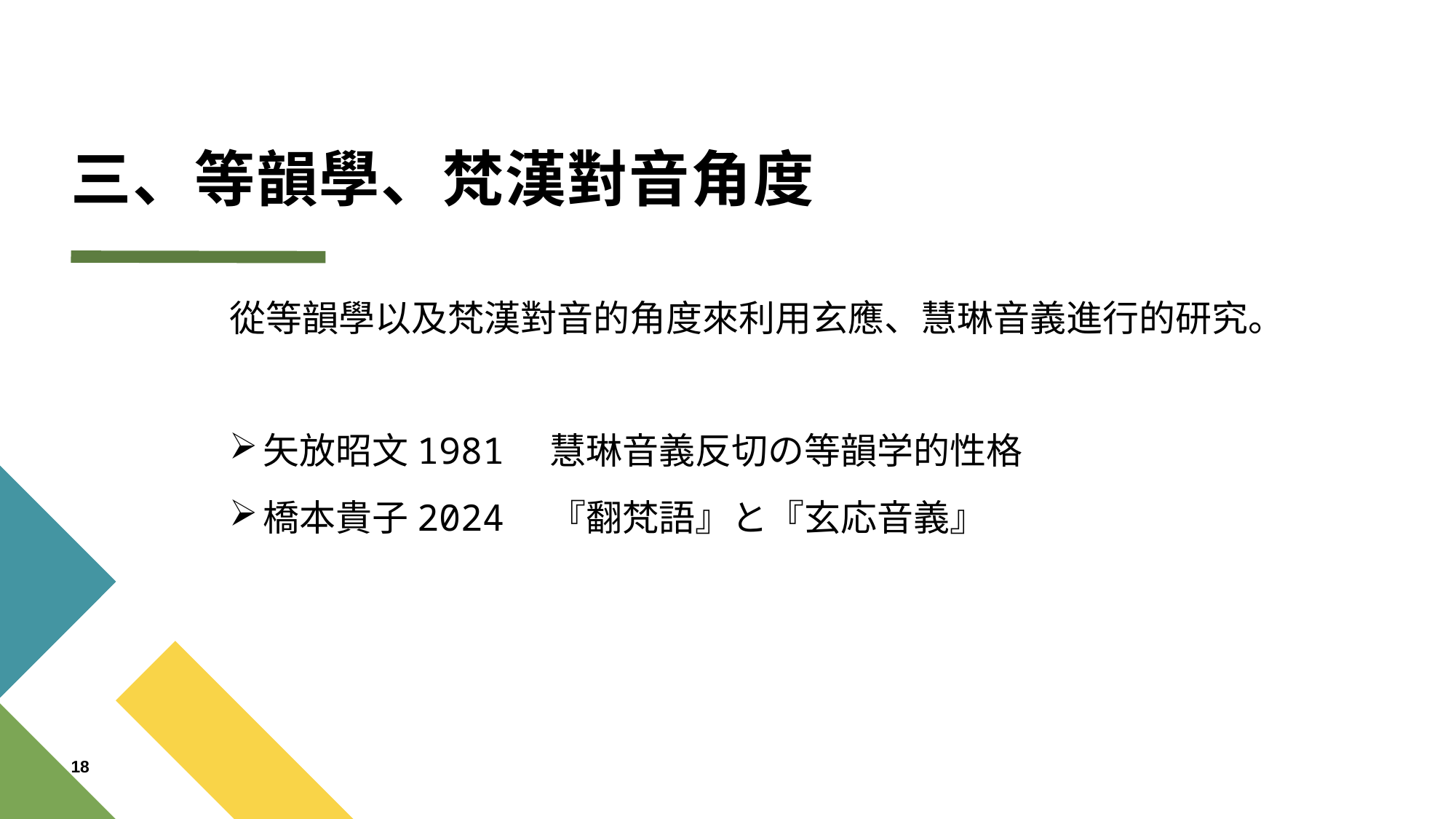

# 三、等韻學、梵漢對音角度
從等韻學以及梵漢對音的角度來利用玄應、慧琳音義進行的研究。

矢放昭文1981　慧琳音義反切の等韻学的性格
橋本貴子2024　『翻梵語』と『玄応音義』

18